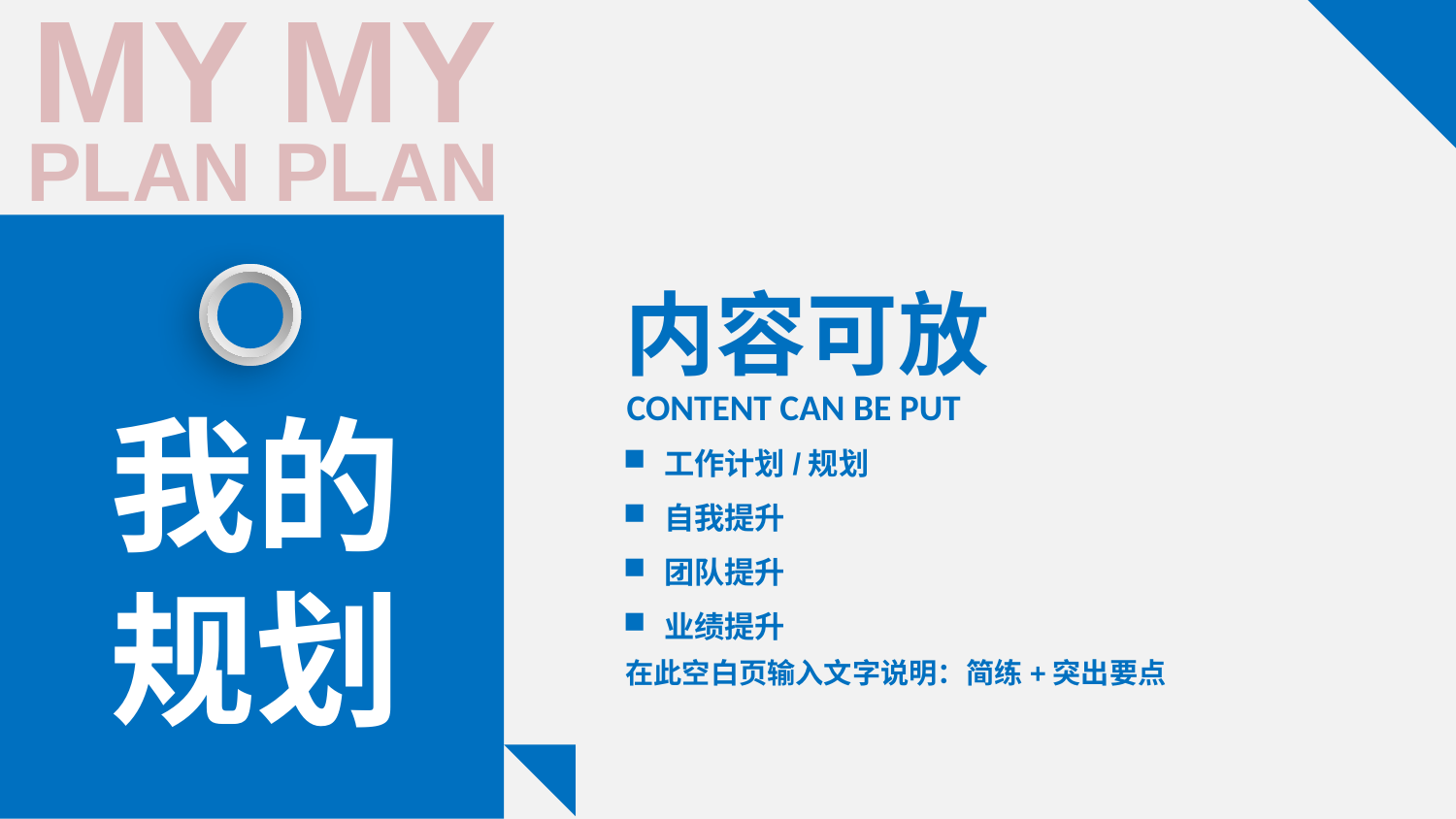

MY
PLAN
MY
PLAN

4
内容可放

CONTENT CAN BE PUT
我的
规划
工作计划/规划
自我提升
团队提升
业绩提升
在此空白页输入文字说明：简练+突出要点